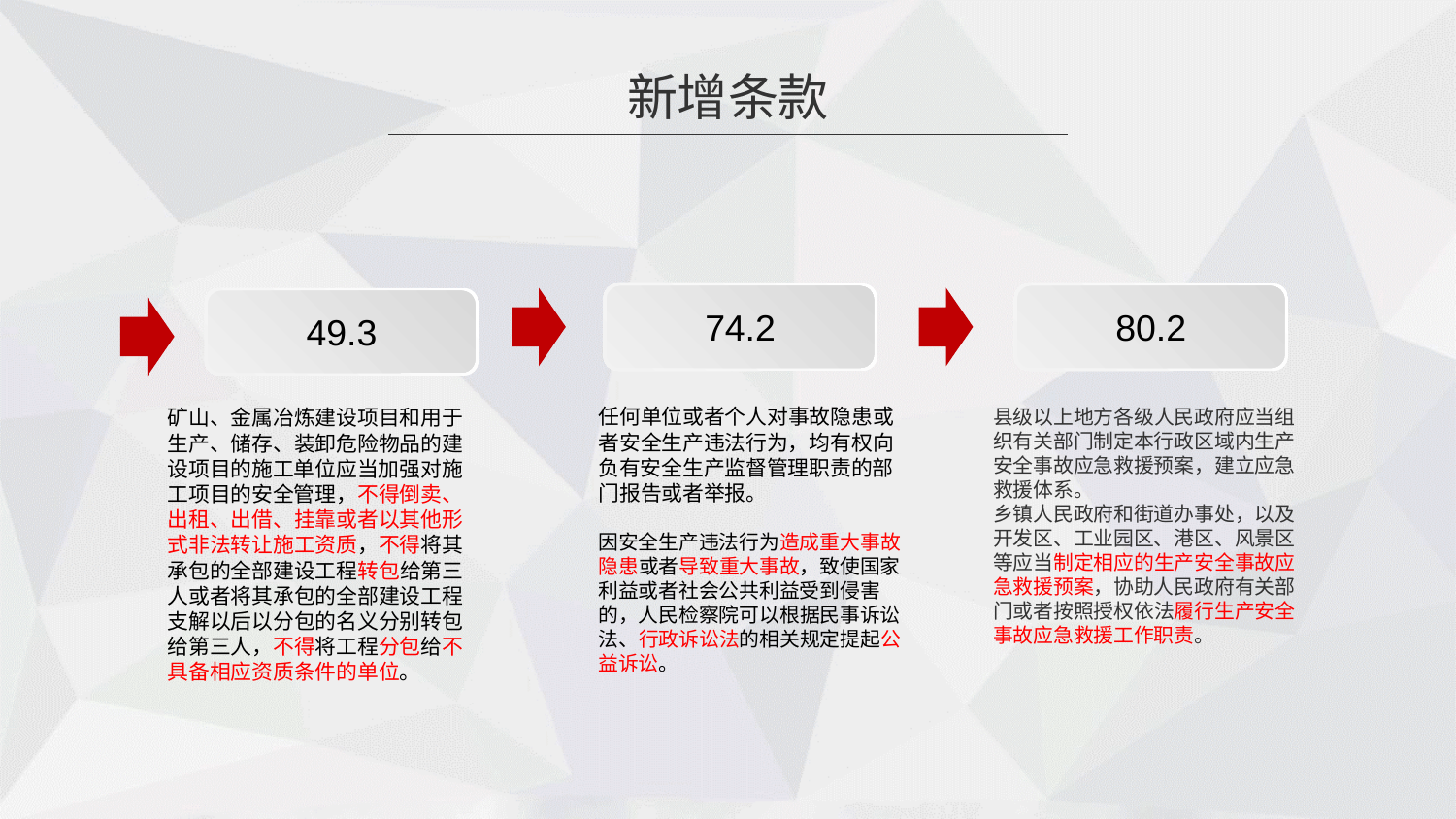

新增条款

74.2

80.2

49.3

任何单位或者个人对事故隐患或者安全生产违法行为，均有权向负有安全生产监督管理职责的部门报告或者举报。
因安全生产违法行为造成重大事故隐患或者导致重大事故，致使国家利益或者社会公共利益受到侵害的，人民检察院可以根据民事诉讼法、行政诉讼法的相关规定提起公益诉讼。
矿山、金属冶炼建设项目和用于生产、储存、装卸危险物品的建设项目的施工单位应当加强对施工项目的安全管理，不得倒卖、出租、出借、挂靠或者以其他形式非法转让施工资质，不得将其承包的全部建设工程转包给第三人或者将其承包的全部建设工程支解以后以分包的名义分别转包给第三人，不得将工程分包给不具备相应资质条件的单位。
县级以上地方各级人民政府应当组织有关部门制定本行政区域内生产安全事故应急救援预案，建立应急救援体系。
乡镇人民政府和街道办事处，以及开发区、工业园区、港区、风景区等应当制定相应的生产安全事故应急救援预案，协助人民政府有关部门或者按照授权依法履行生产安全事故应急救援工作职责。